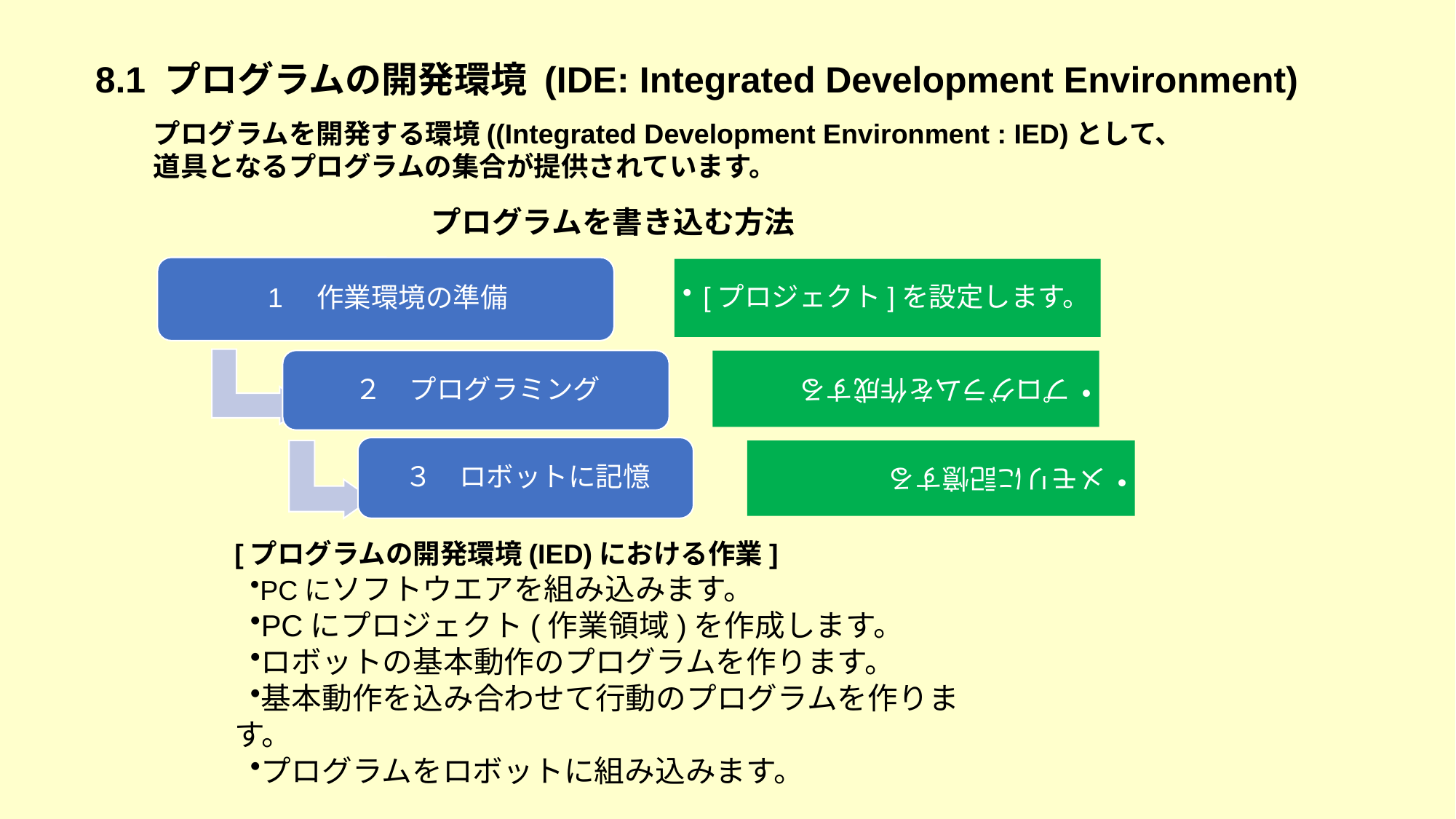

8.1 プログラムの開発環境 (IDE: Integrated Development Environment)

プログラムを開発する環境((Integrated Development Environment : IED)として、
道具となるプログラムの集合が提供されています。

 プログラムを書き込む方法
1　作業環境の準備
[プロジェクト]を設定します。
２　プログラミング
プログラムを作成する
３　ロボットに記憶
メモリに記憶する
[プログラムの開発環境(IED)における作業]
PCにソフトウエアを組み込みます。
PCにプロジェクト(作業領域)を作成します。
ロボットの基本動作のプログラムを作ります。
基本動作を込み合わせて行動のプログラムを作ります。
プログラムをロボットに組み込みます。